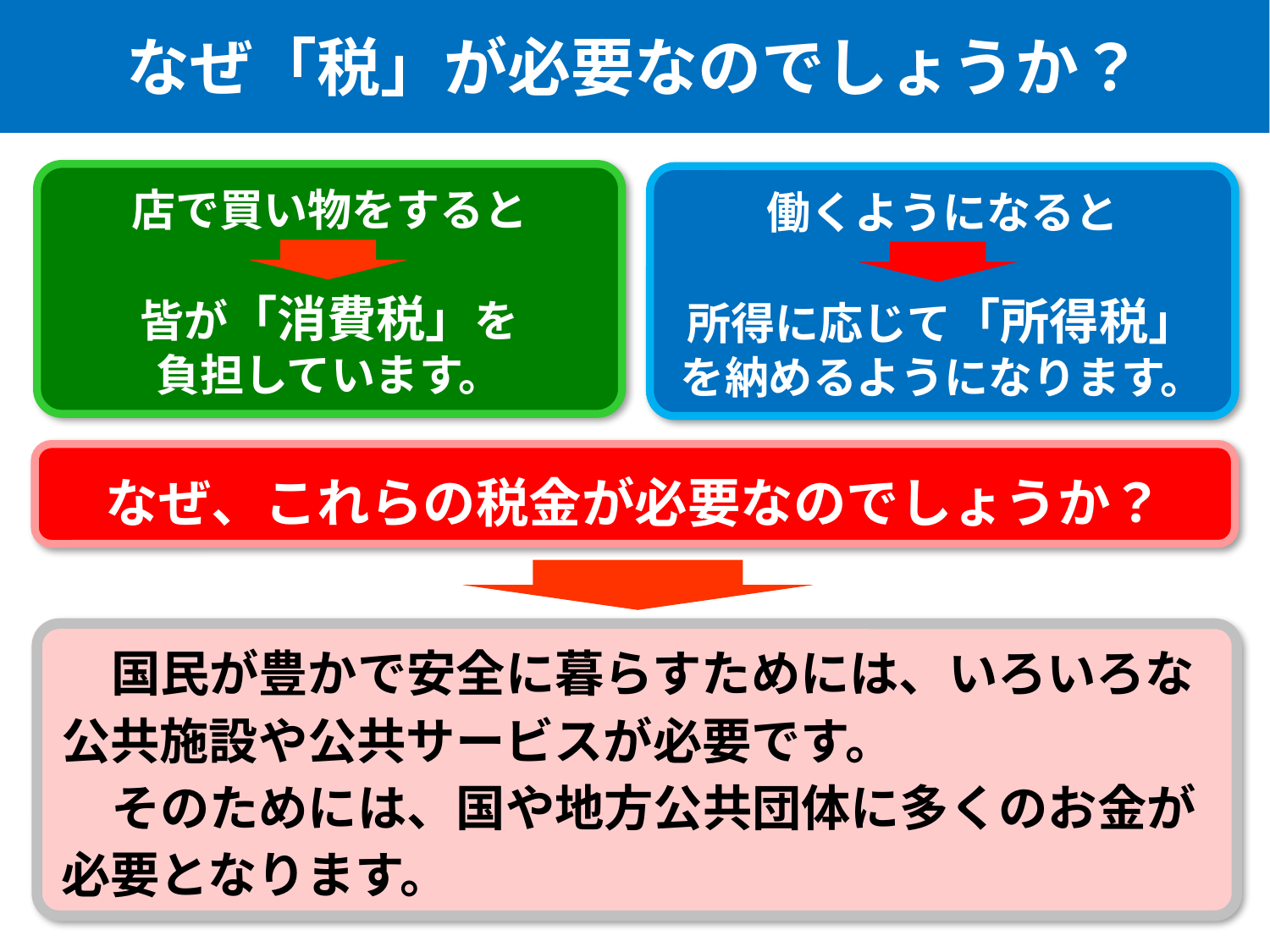

# なぜ「税」が必要なのでしょうか？

店で買い物をすると

皆が「消費税」を
負担しています。

働くようになると

所得に応じて「所得税」
を納めるようになります。

なぜ、これらの税金が必要なのでしょうか？

国民が豊かで安全に暮らすためには、いろいろな公共施設や公共サービスが必要です。
そのためには、国や地方公共団体に多くのお金が必要となります。